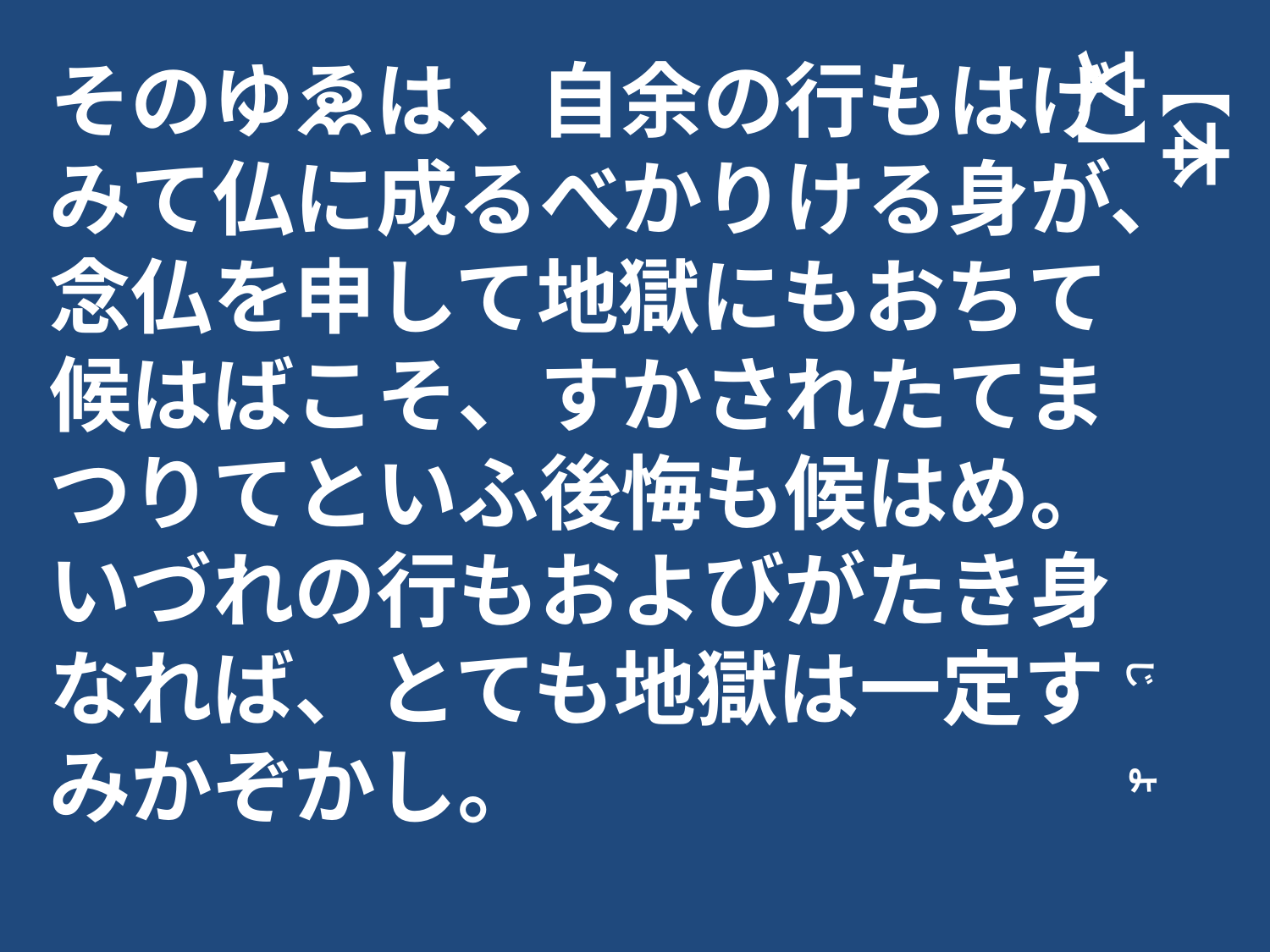

そのゆゑは、自余の行もはげみて仏に成るべかりける身が、念仏を申して地獄にもおちて候はばこそ、すかされたてまつりてといふ後悔も候はめ。いづれの行もおよびがたき身なれば、とても地獄は一定すみかぞかし。
【本文】
じ
よ